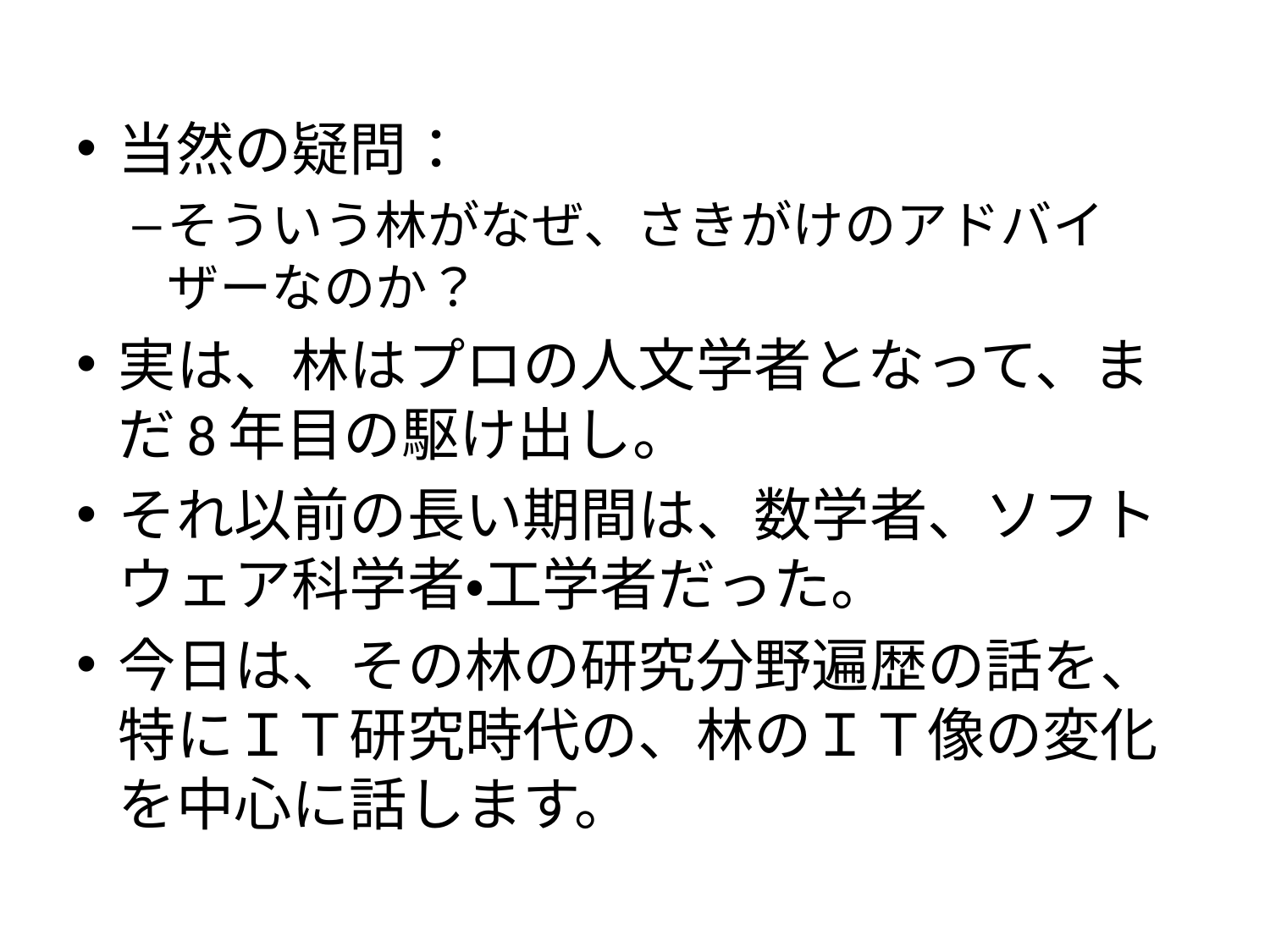

当然の疑問：
そういう林がなぜ、さきがけのアドバイザーなのか？
実は、林はプロの人文学者となって、まだ8年目の駆け出し。
それ以前の長い期間は、数学者、ソフトウェア科学者・工学者だった。
今日は、その林の研究分野遍歴の話を、特にＩＴ研究時代の、林のＩＴ像の変化を中心に話します。